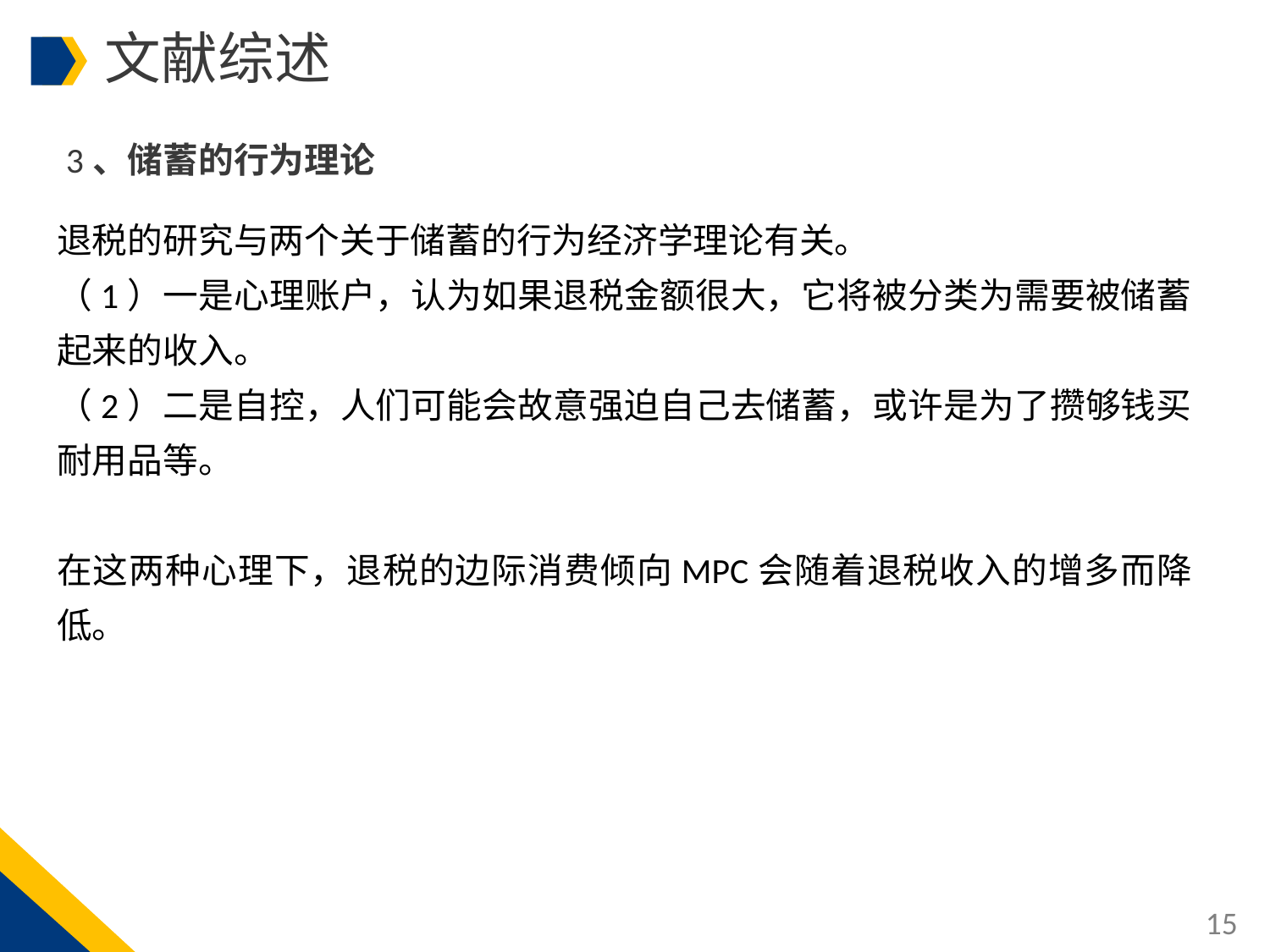

文献综述

3、储蓄的行为理论
退税的研究与两个关于储蓄的行为经济学理论有关。
（1）一是心理账户，认为如果退税金额很大，它将被分类为需要被储蓄起来的收入。
（2）二是自控，人们可能会故意强迫自己去储蓄，或许是为了攒够钱买耐用品等。

在这两种心理下，退税的边际消费倾向MPC会随着退税收入的增多而降低。